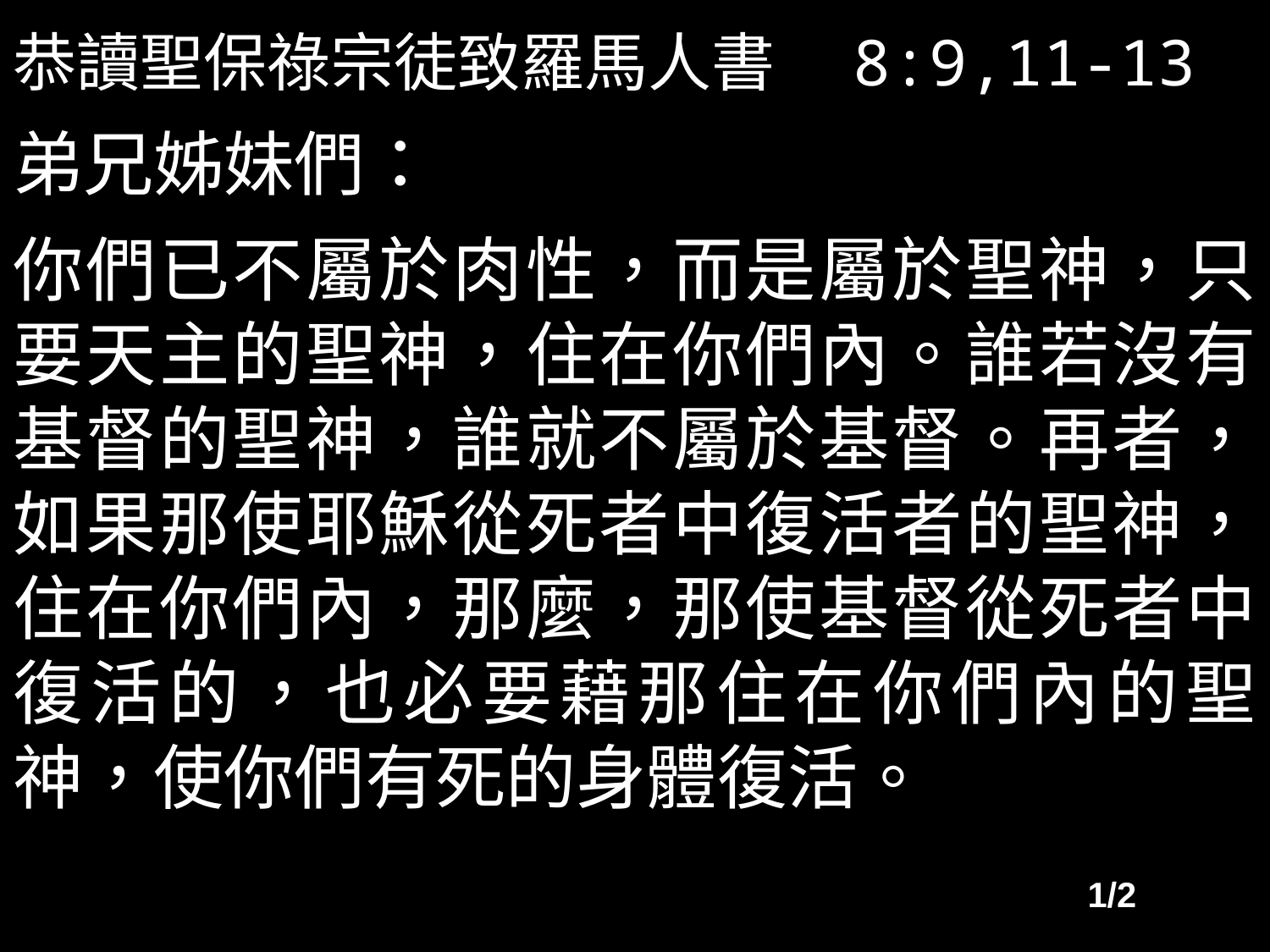

恭讀聖保祿宗徒致羅馬人書　8:9,11-13
弟兄姊妹們：
你們已不屬於肉性，而是屬於聖神，只要天主的聖神，住在你們內。誰若沒有基督的聖神，誰就不屬於基督。再者，如果那使耶穌從死者中復活者的聖神，住在你們內，那麼，那使基督從死者中復活的，也必要藉那住在你們內的聖神，使你們有死的身體復活。
1/2